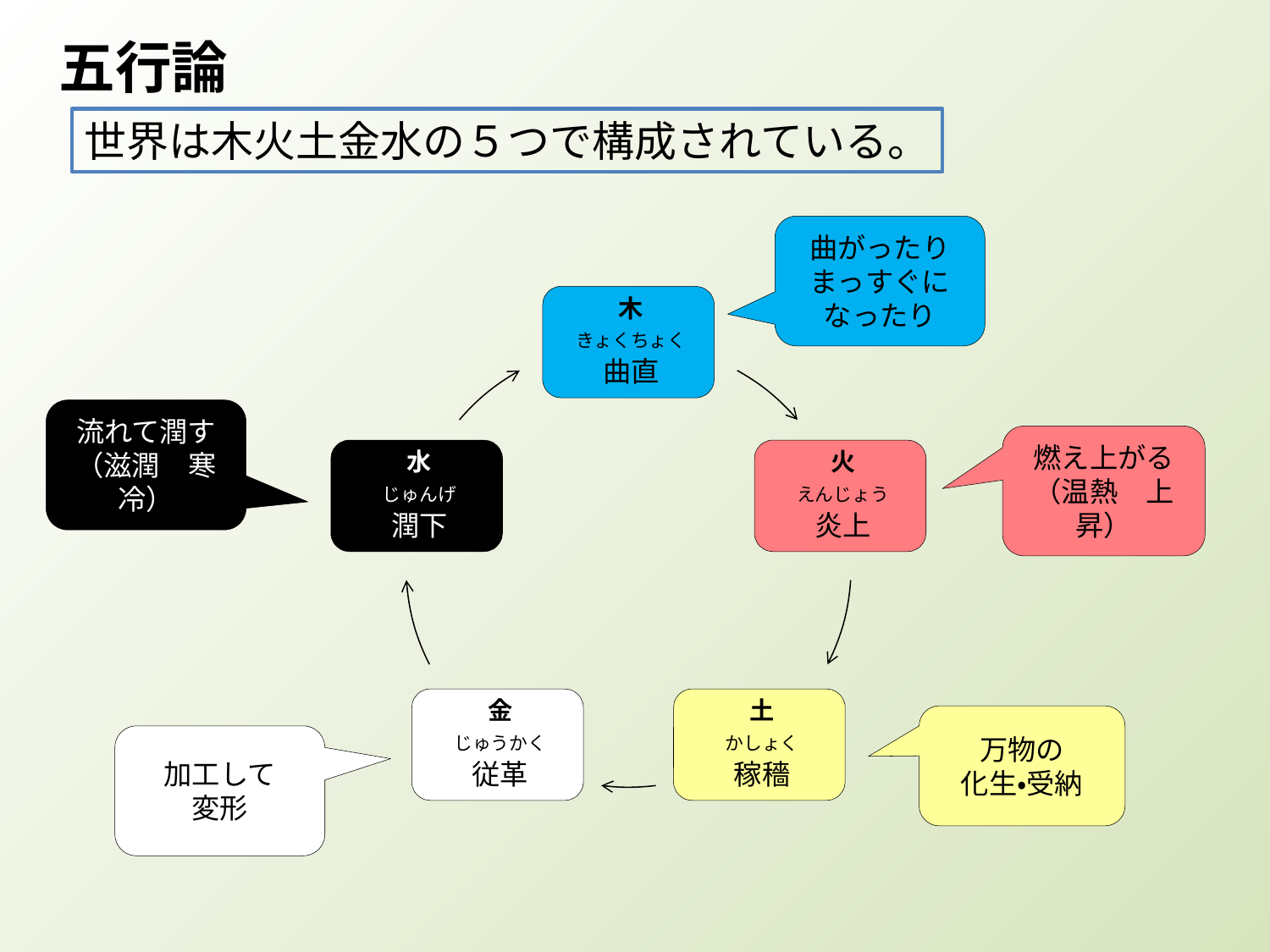

五行論
世界は木火土金水の５つで構成されている。
曲がったり
まっすぐに
なったり
木
きょくちょく
曲直
火
えんじょう
炎上
土
かしょく
稼穡
金
じゅうかく
従革
水
じゅんげ
潤下
流れて潤す
（滋潤　寒冷）
燃え上がる
（温熱　上昇）
万物の
化生・受納
加工して
変形